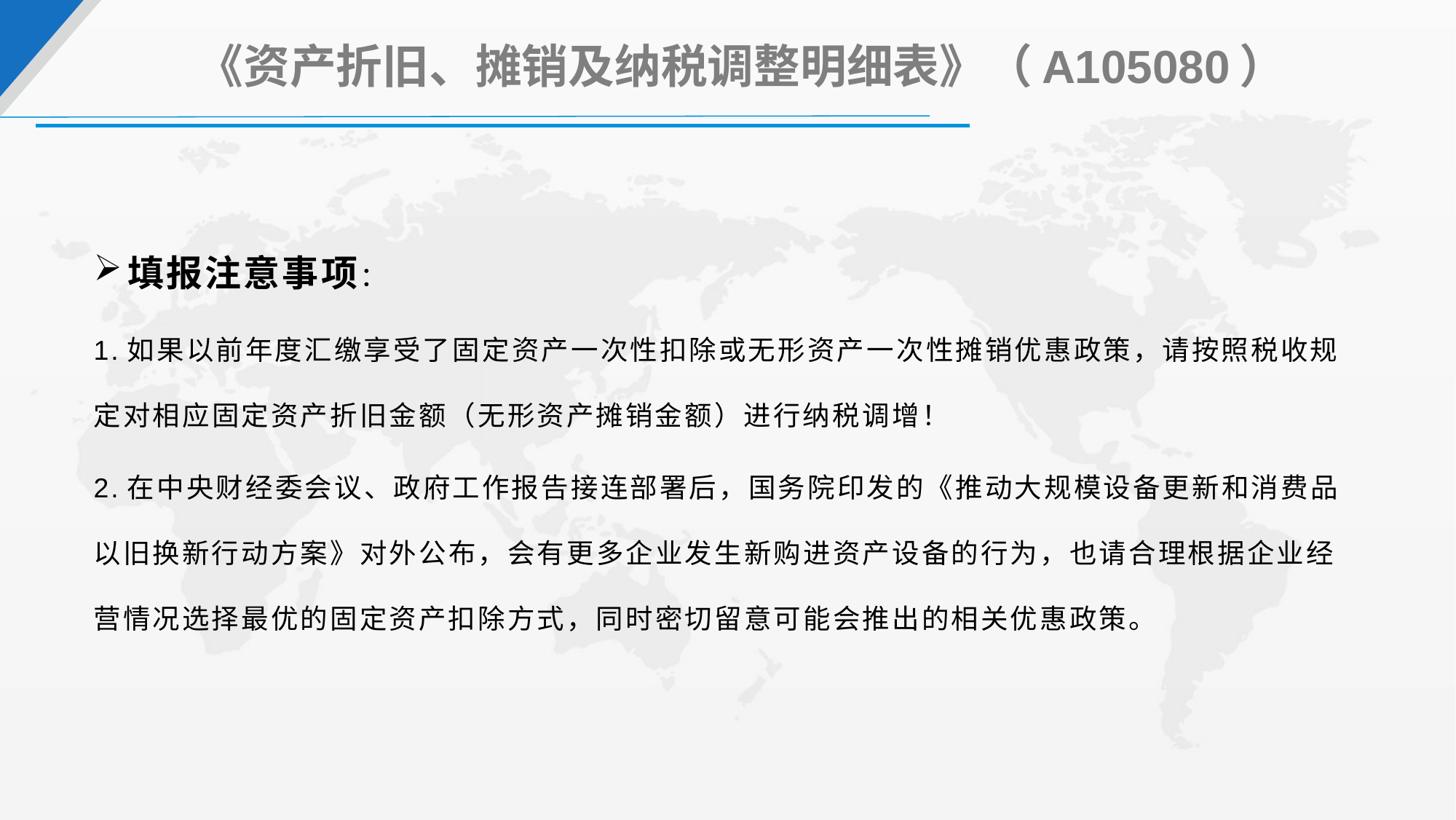

# 《资产折旧、摊销及纳税调整明细表》（A105080）
填报注意事项：
1.如果以前年度汇缴享受了固定资产一次性扣除或无形资产一次性摊销优惠政策，请按照税收规定对相应固定资产折旧金额（无形资产摊销金额）进行纳税调增！
2.在中央财经委会议、政府工作报告接连部署后，国务院印发的《推动大规模设备更新和消费品以旧换新行动方案》对外公布，会有更多企业发生新购进资产设备的行为，也请合理根据企业经营情况选择最优的固定资产扣除方式，同时密切留意可能会推出的相关优惠政策。